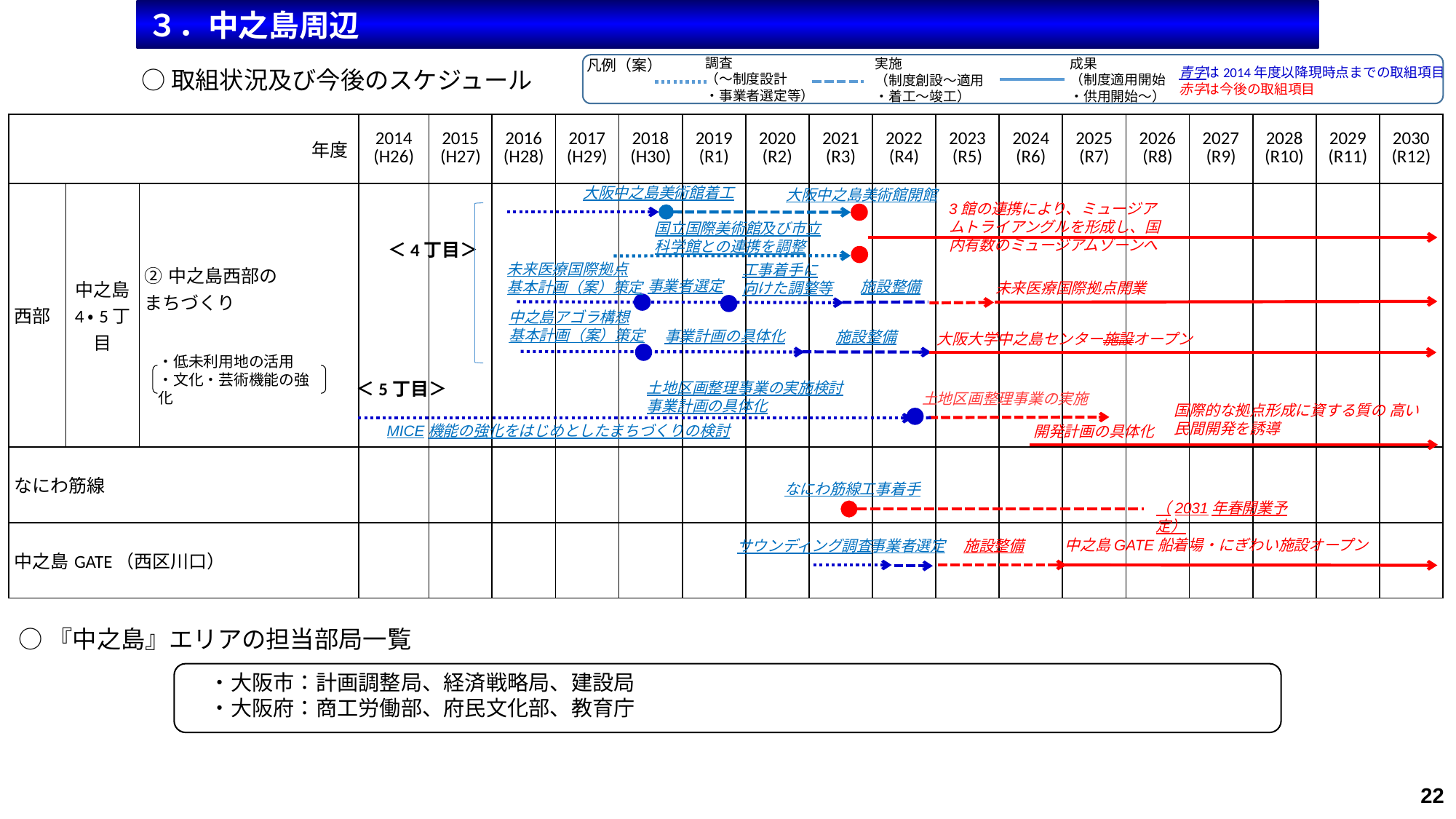

３．中之島周辺
調査
（～制度設計
・事業者選定等）
成果
（制度適用開始
・供用開始～）
実施
（制度創設～適用
・着工～竣工）
凡例（案）

青字は2014年度以降現時点までの取組項目
赤字は今後の取組項目
○取組状況及び今後のスケジュール
| 年度 |  |  | 2014 (H26) | 2015 (H27) | 2016 (H28) | 2017 (H29) | 2018 (H30) | 2019 (R1) | 2020 (R2) | 2021 (R3) | 2022 (R4) | 2023 (R5) | 2024 (R6) | 2025 (R7) | 2026 (R8) | 2027 (R9) | 2028 (R10) | 2029 (R11) | 2030 (R12) |
| --- | --- | --- | --- | --- | --- | --- | --- | --- | --- | --- | --- | --- | --- | --- | --- | --- | --- | --- | --- |
| 西部 | 中之島 4・5丁目 | ②中之島西部の まちづくり |  |  |  |  |  |  |  |  |  |  |  |  |  |  |  |  |  |
| なにわ筋線 |  |  |  |  |  |  |  |  |  |  |  |  |  |  |  |  |  |  |  |
| 中之島GATE（西区川口） |  |  |  |  |  |  |  |  |  |  |  |  |  |  |  |  |  |  |  |
大阪中之島美術館着工
大阪中之島美術館開館
3館の連携により、ミュージアムトライアングルを形成し、国内有数のミュージアムゾーンへ

国立国際美術館及び市立科学館との連携を調整
＜4丁目＞

未来医療国際拠点
基本計画（案）策定
工事着手に
向けた調整等
事業者選定
施設整備
未来医療国際拠点開業

中之島アゴラ構想
基本計画（案）策定
事業計画の具体化
施設整備
大阪大学中之島センター施設オープン

・低未利用地の活用
・文化・芸術機能の強化
＜5丁目＞
土地区画整理事業の実施検討
事業計画の具体化
土地区画整理事業の実施
国際的な拠点形成に資する質の 高い
民間開発を誘導

MICE機能の強化をはじめとしたまちづくりの検討
開発計画の具体化
なにわ筋線工事着手
（2031年春開業予定）
中之島GATE船着場・にぎわい施設オープン
事業者選定
施設整備
サウンディング調査
○『中之島』エリアの担当部局一覧

・大阪市：計画調整局、経済戦略局、建設局
・大阪府：商工労働部、府民文化部、教育庁
22